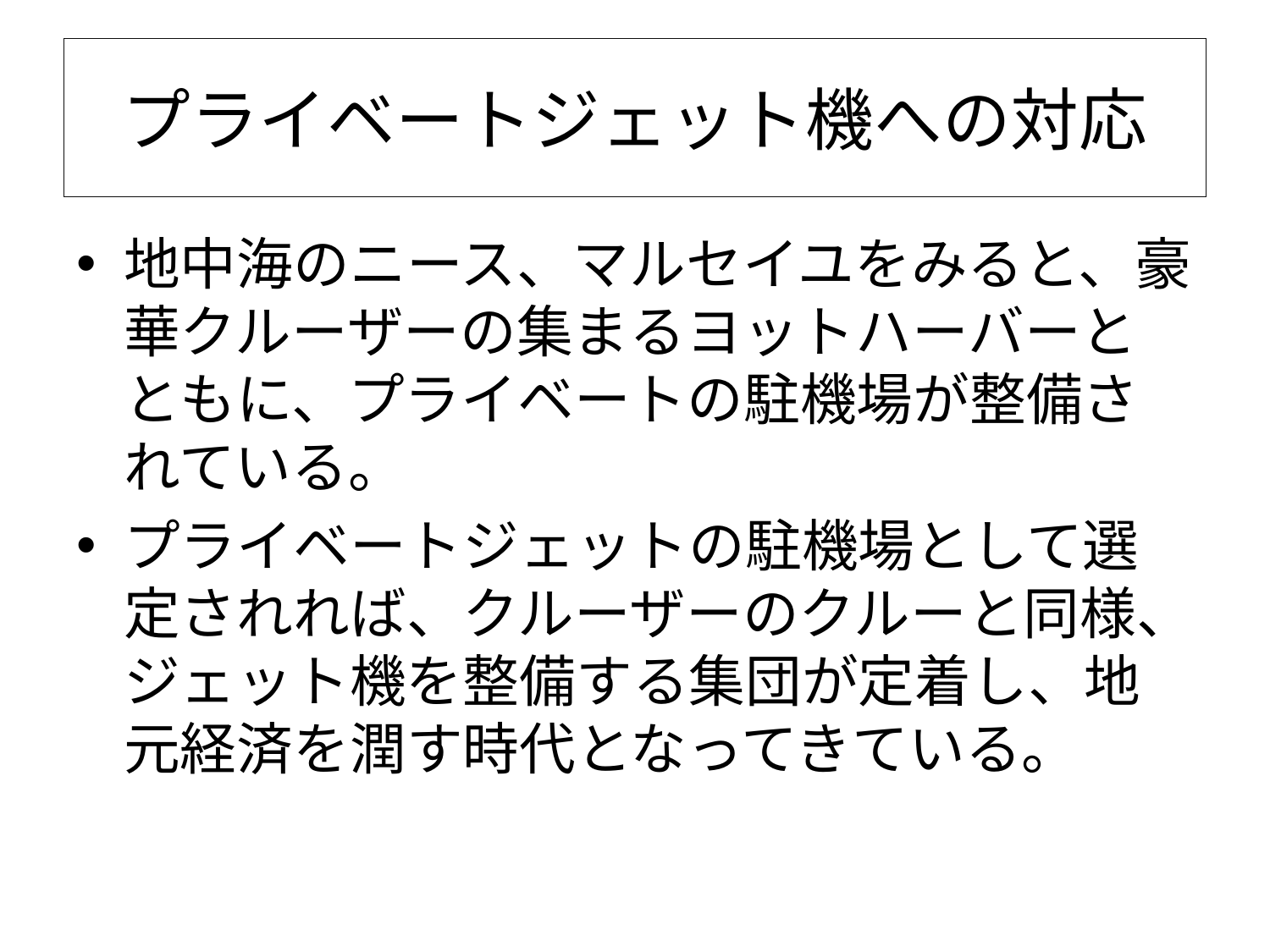

# プライベートジェット機への対応
地中海のニース、マルセイユをみると、豪華クルーザーの集まるヨットハーバーとともに、プライベートの駐機場が整備されている。
プライベートジェットの駐機場として選定されれば、クルーザーのクルーと同様、ジェット機を整備する集団が定着し、地元経済を潤す時代となってきている。